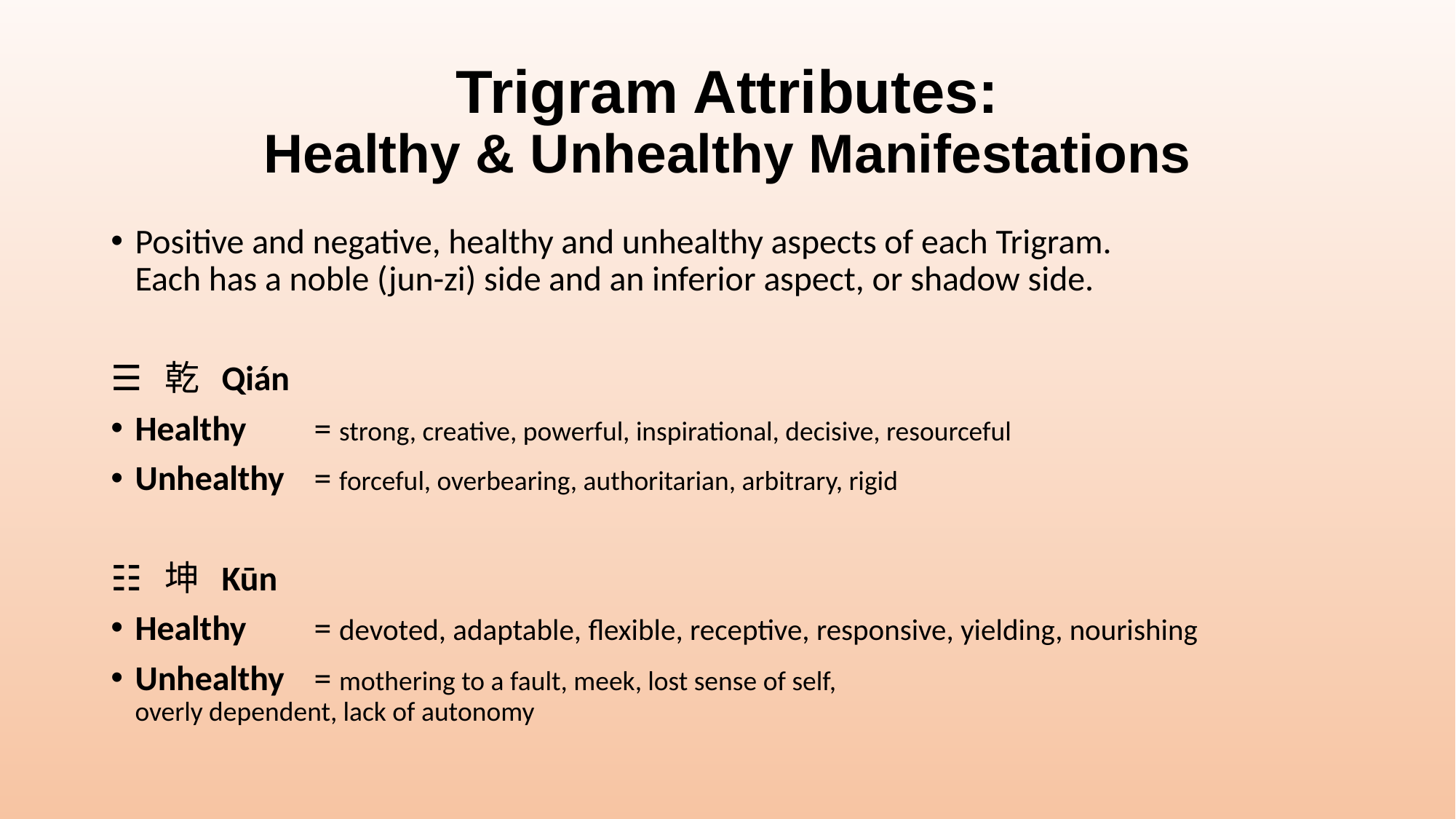

# Trigram Attributes: Healthy & Unhealthy Manifestations
Positive and negative, healthy and unhealthy aspects of each Trigram.
Each has a noble (jun-zi) side and an inferior aspect, or shadow side.

☰  乾  Qián
Healthy	= strong, creative, powerful, inspirational, decisive, resourceful
Unhealthy	= forceful, overbearing, authoritarian, arbitrary, rigid

☷  坤  Kūn
Healthy	= devoted, adaptable, flexible, receptive, responsive, yielding, nourishing
Unhealthy	= mothering to a fault, meek, lost sense of self,
			overly dependent, lack of autonomy